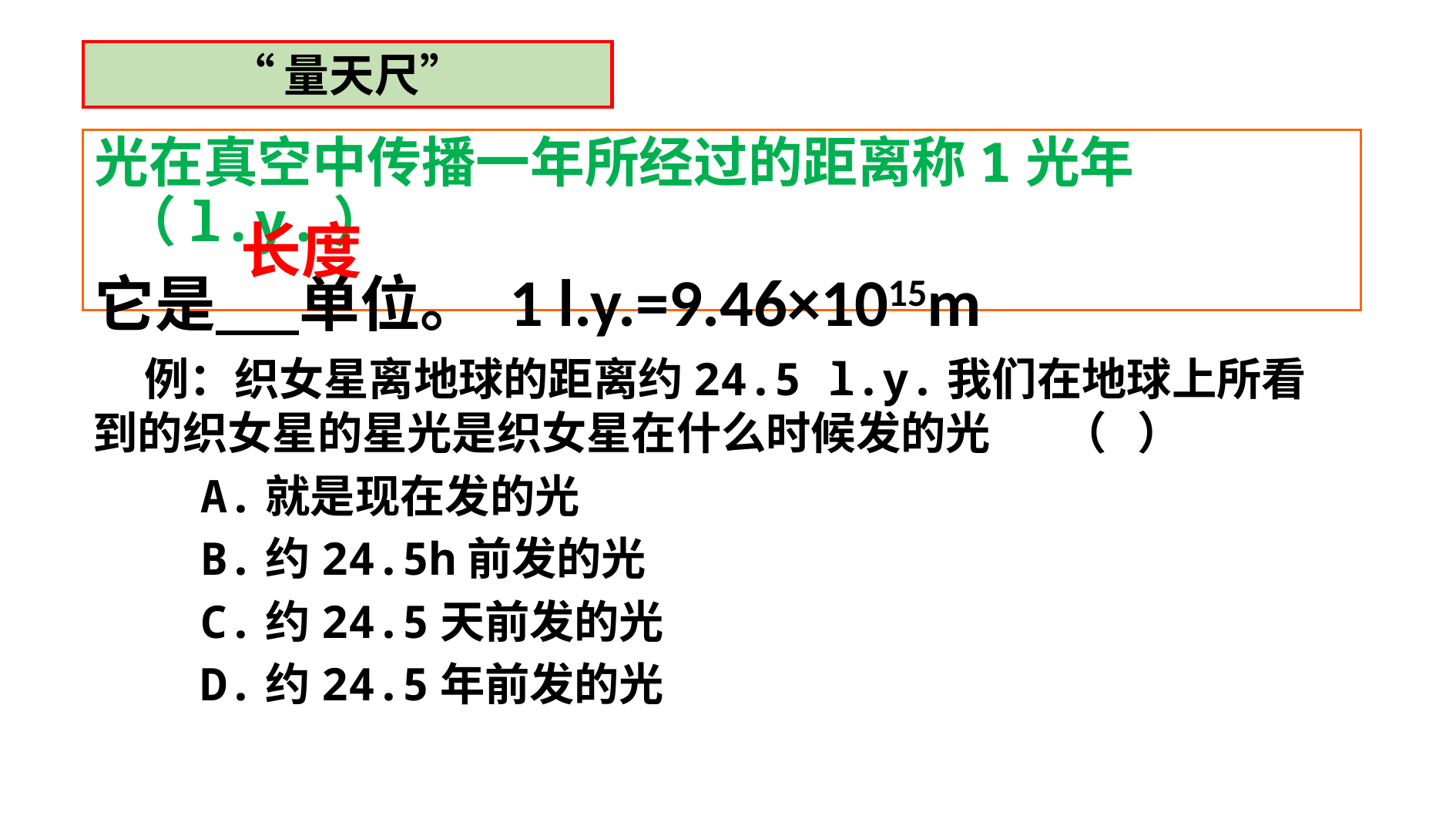

# “量天尺”
光在真空中传播一年所经过的距离称1光年（l.y.）
它是      单位。 1 l.y.=9.46×1015m
长度
    例：织女星离地球的距离约24.5 l.y.我们在地球上所看到的织女星的星光是织女星在什么时候发的光       （   ）
    A.就是现在发的光
    B.约24.5h前发的光
    C.约24.5天前发的光
    D.约24.5年前发的光